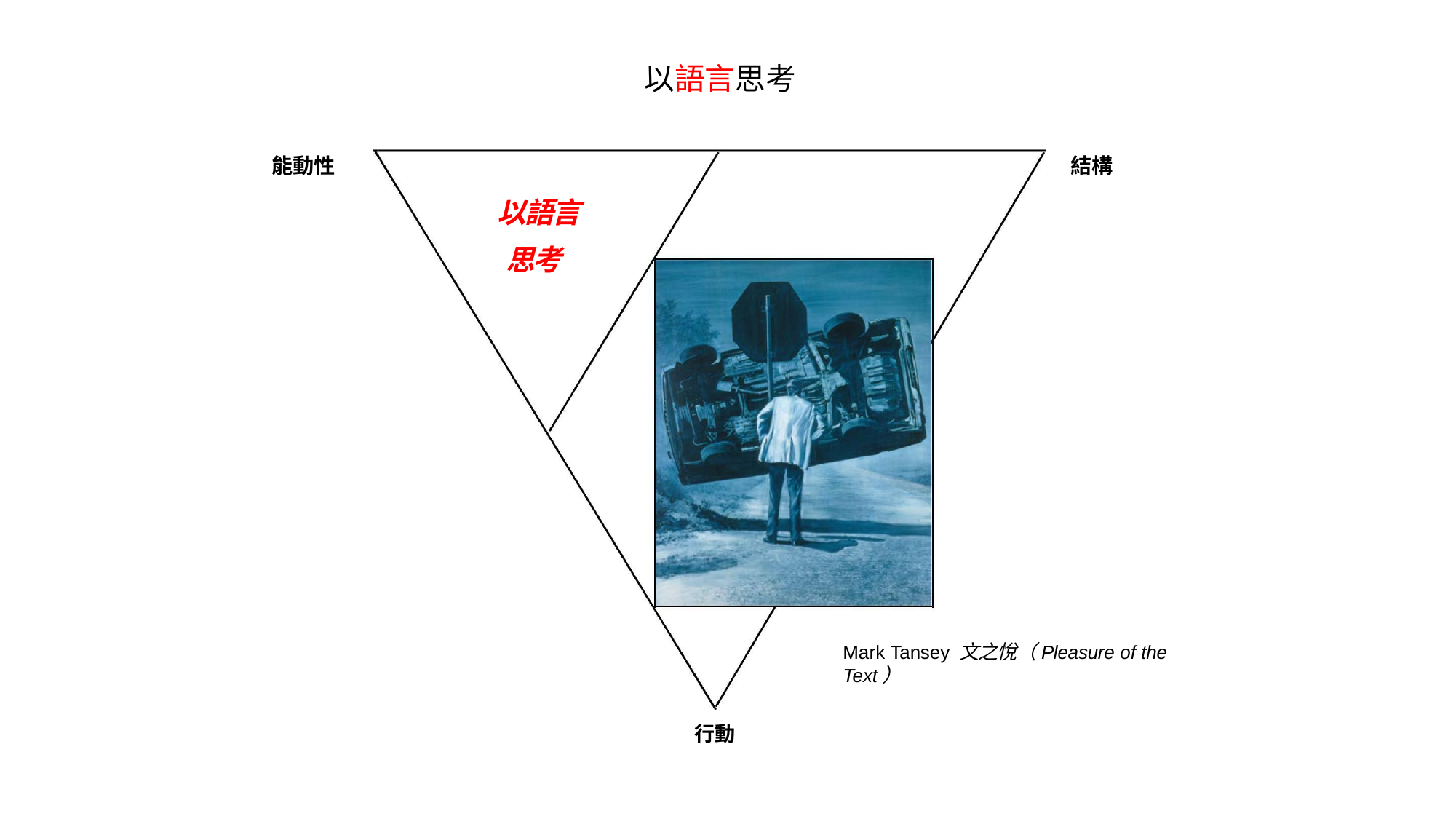

# 以語言思考

能動性
結構
以語言 思考
Mark Tansey 文之悅（Pleasure of the Text）
行動